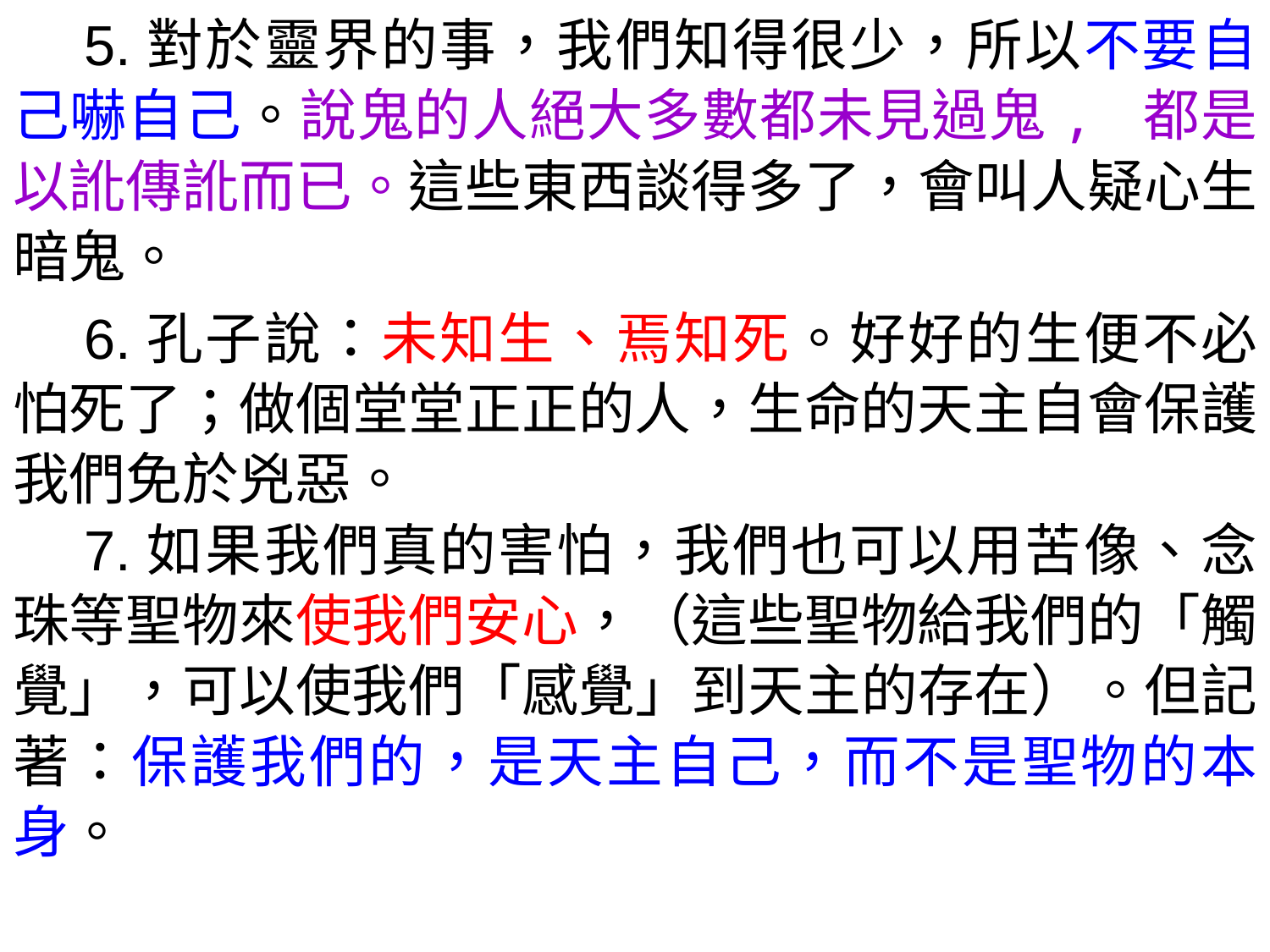

5.對於靈界的事，我們知得很少，所以不要自己嚇自己。說鬼的人絕大多數都未見過鬼, 都是以訛傳訛而已。這些東西談得多了，會叫人疑心生暗鬼。
  6.孔子說：未知生、焉知死。好好的生便不必怕死了；做個堂堂正正的人，生命的天主自會保護我們免於兇惡。
  7.如果我們真的害怕，我們也可以用苦像、念珠等聖物來使我們安心，（這些聖物給我們的「觸覺」，可以使我們「感覺」到天主的存在）。但記著：保護我們的，是天主自己，而不是聖物的本身。